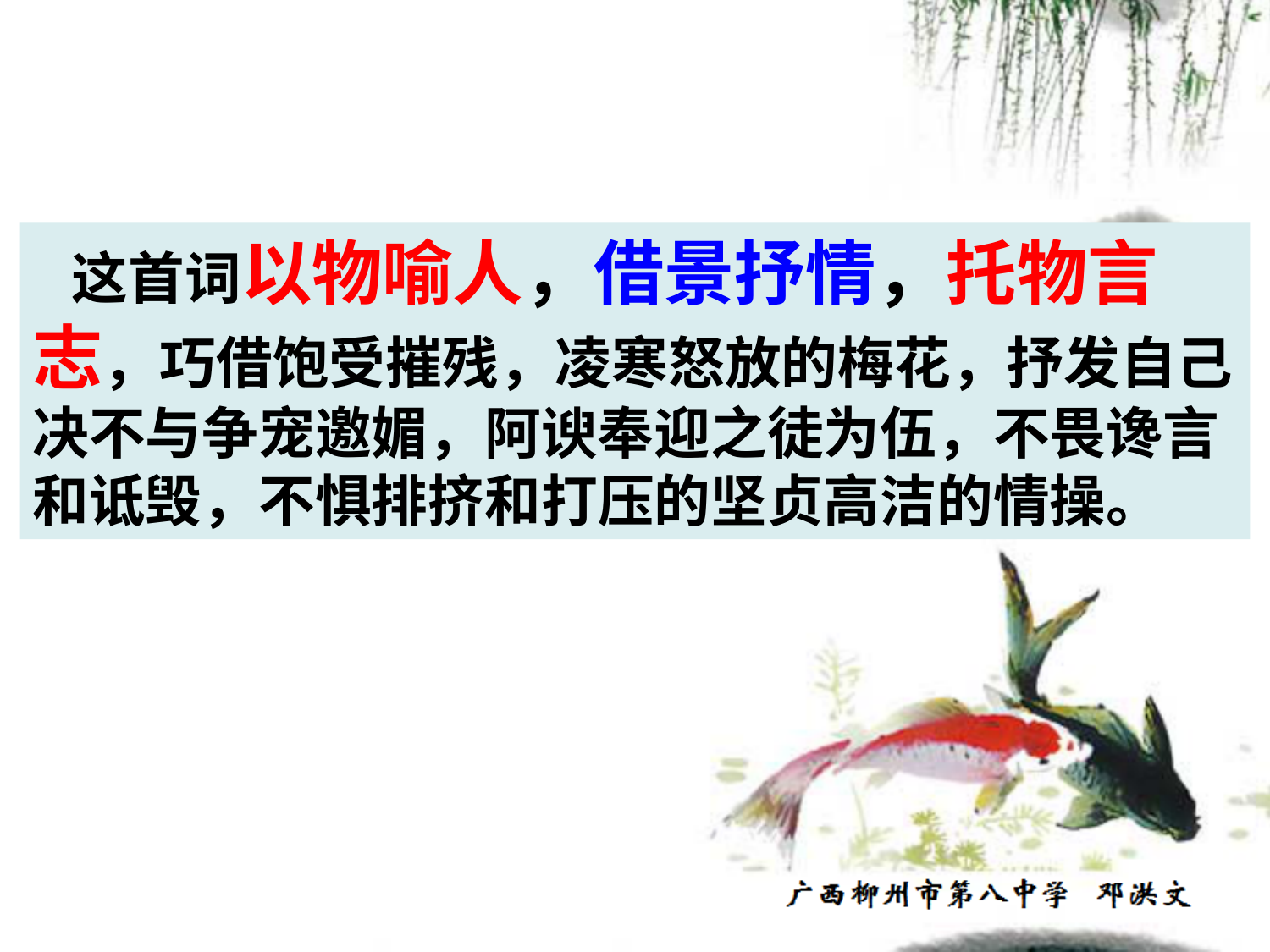

这首词以物喻人，借景抒情，托物言志，巧借饱受摧残，凌寒怒放的梅花，抒发自己决不与争宠邀媚，阿谀奉迎之徒为伍，不畏谗言和诋毁，不惧排挤和打压的坚贞高洁的情操。